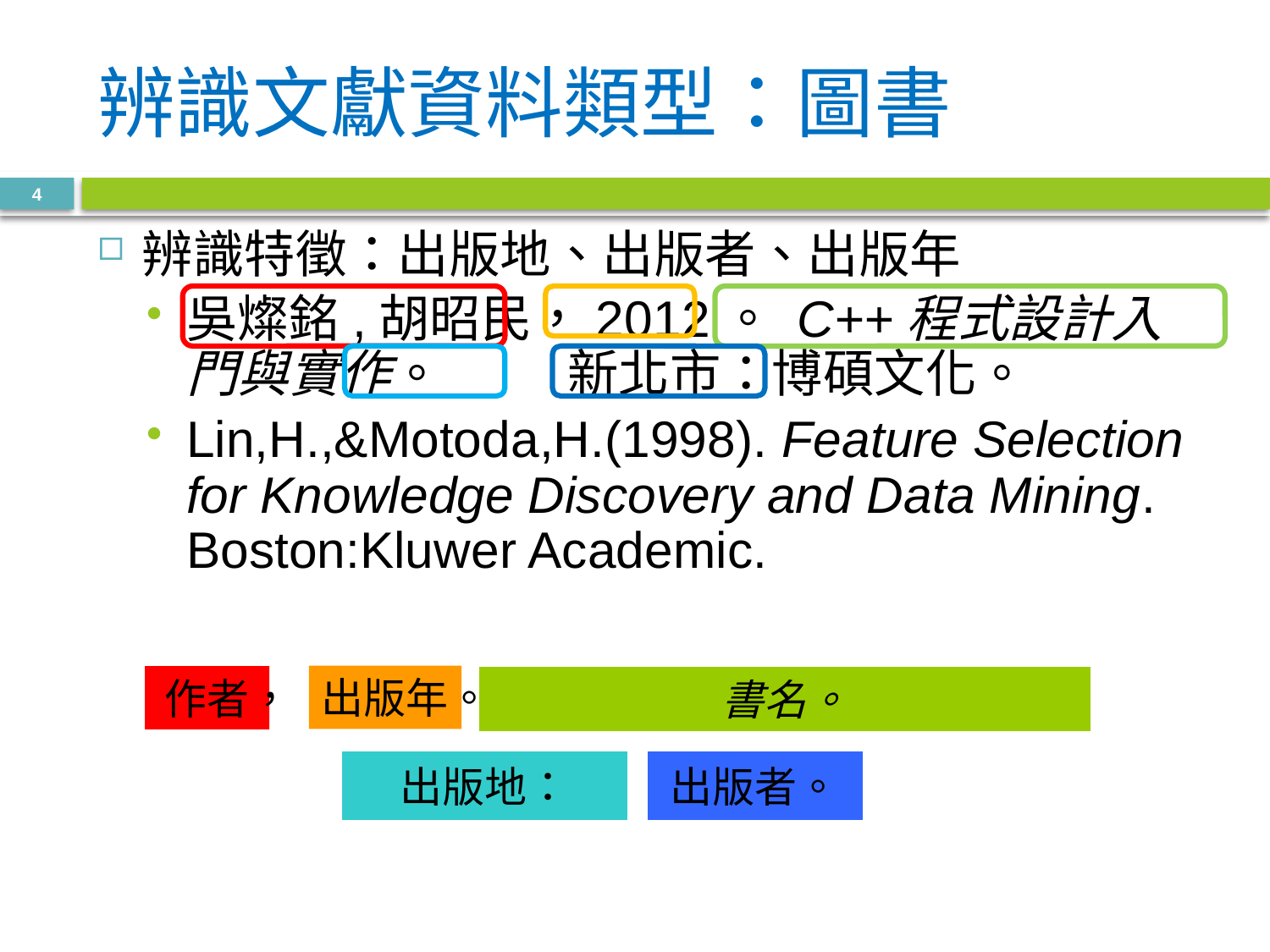

# 辨識文獻資料類型：圖書
4
辨識特徵：出版地、出版者、出版年
吳燦銘,胡昭民，2012。 C++程式設計入門與實作。	新北市：博碩文化。
Lin,H.,&Motoda,H.(1998). Feature Selection for Knowledge Discovery and Data Mining. Boston:Kluwer Academic.

出版年。
作者，
書名。
出版地：
出版者。